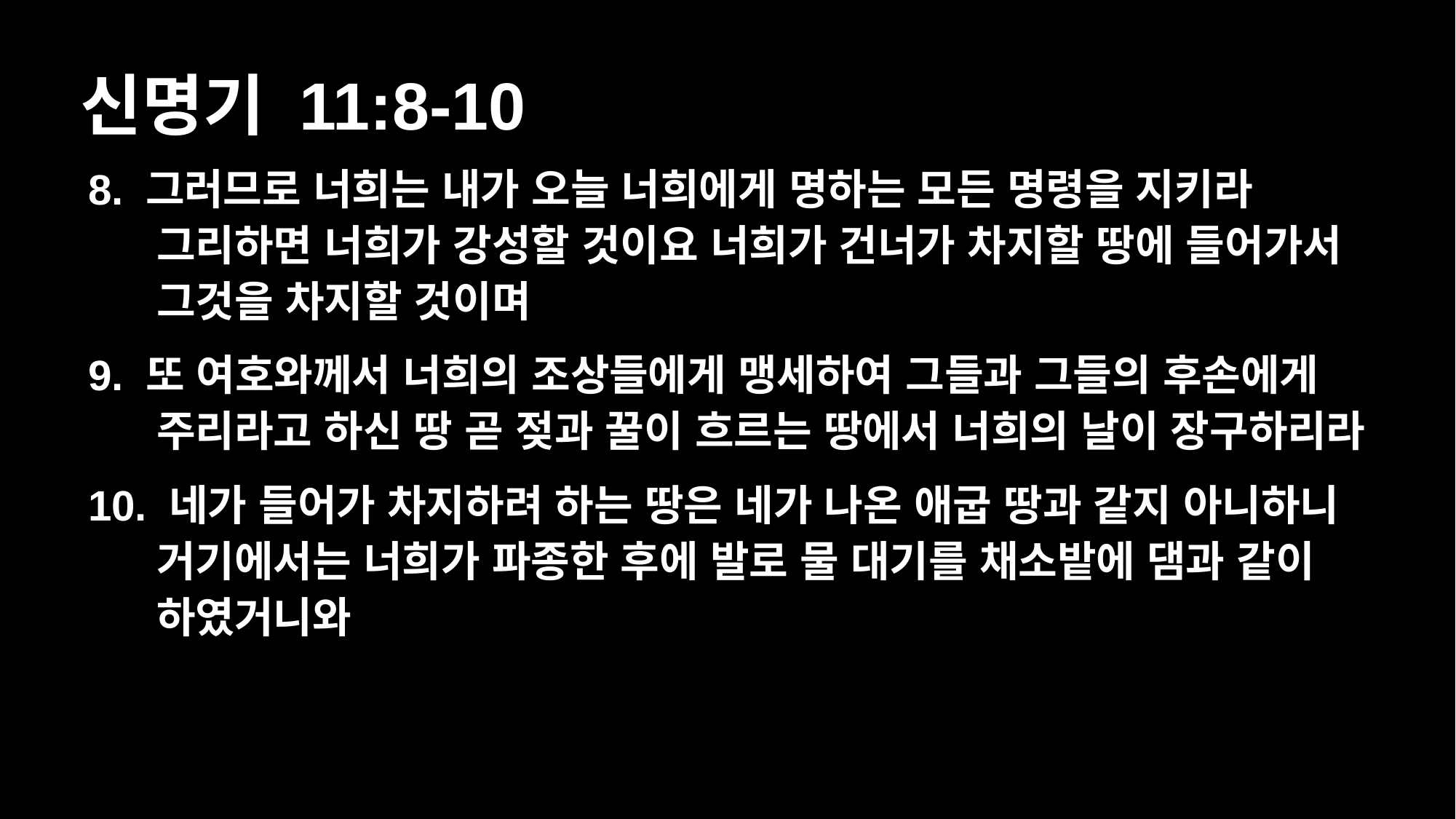

# 신명기 11:8-10
8. 그러므로 너희는 내가 오늘 너희에게 명하는 모든 명령을 지키라 그리하면 너희가 강성할 것이요 너희가 건너가 차지할 땅에 들어가서 그것을 차지할 것이며
9. 또 여호와께서 너희의 조상들에게 맹세하여 그들과 그들의 후손에게 주리라고 하신 땅 곧 젖과 꿀이 흐르는 땅에서 너희의 날이 장구하리라
10. 네가 들어가 차지하려 하는 땅은 네가 나온 애굽 땅과 같지 아니하니 거기에서는 너희가 파종한 후에 발로 물 대기를 채소밭에 댐과 같이 하였거니와